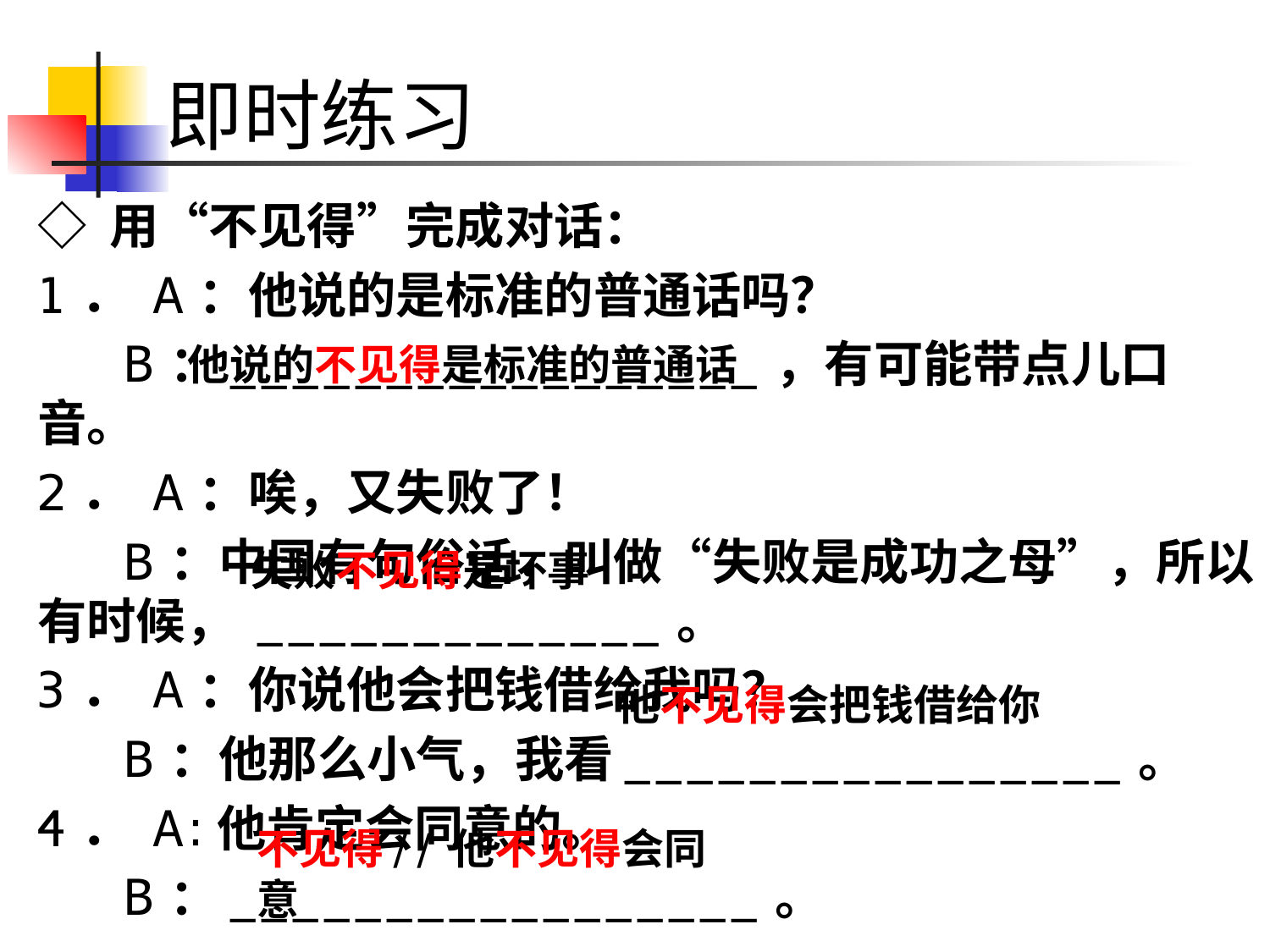

# 即时练习
◇ 用“不见得”完成对话：
1． A：他说的是标准的普通话吗？
      B：_________________，有可能带点儿口音。
2． A：唉，又失败了！
      B：中国有句俗话，叫做“失败是成功之母”，所以有时候， _____________。
3． A：你说他会把钱借给我吗？
      B：他那么小气，我看________________。
4． A:他肯定会同意的。
      B：_________________。

他说的不见得是标准的普通话
失败不见得是坏事
他不见得会把钱借给你
不见得//他不见得会同意